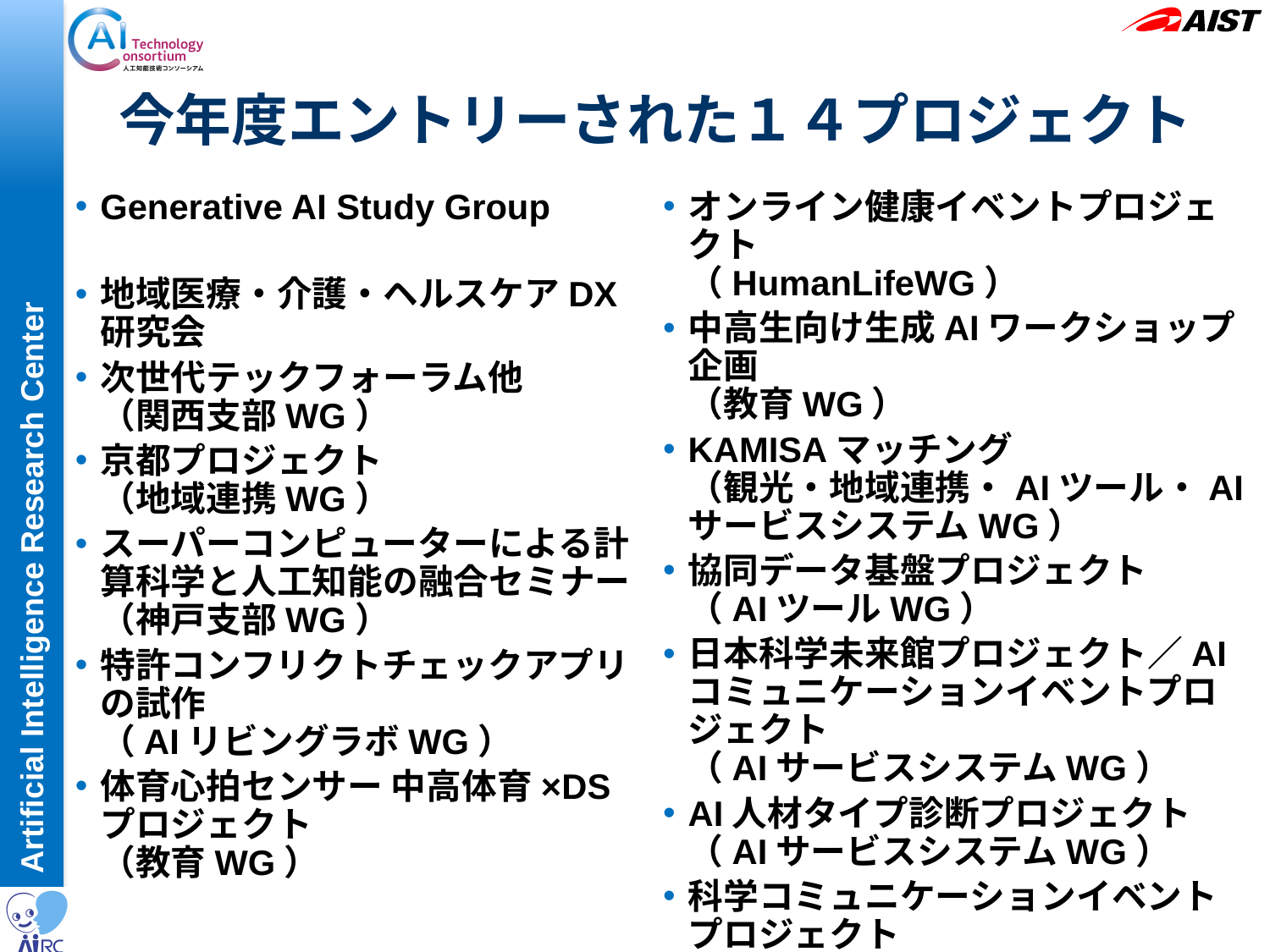

# 今年度エントリーされた１４プロジェクト
Generative AI Study Group
地域医療・介護・ヘルスケアDX研究会
次世代テックフォーラム他
（関西支部WG）
京都プロジェクト
（地域連携WG）
スーパーコンピューターによる計算科学と人工知能の融合セミナー
（神戸支部WG）
特許コンフリクトチェックアプリの試作
（AIリビングラボWG）
体育心拍センサー 中高体育×DSプロジェクト
（教育WG）
オンライン健康イベントプロジェクト
（HumanLifeWG）
中高生向け生成AIワークショップ企画
（教育WG）
KAMISAマッチング
（観光・地域連携・AIツール・AIサービスシステムWG）
協同データ基盤プロジェクト
（AIツールWG）
日本科学未来館プロジェクト／AIコミュニケーションイベントプロジェクト
（AIサービスシステムWG）
AI人材タイプ診断プロジェクト
（AIサービスシステムWG）
科学コミュニケーションイベントプロジェクト
（AIサービスシステムWG）